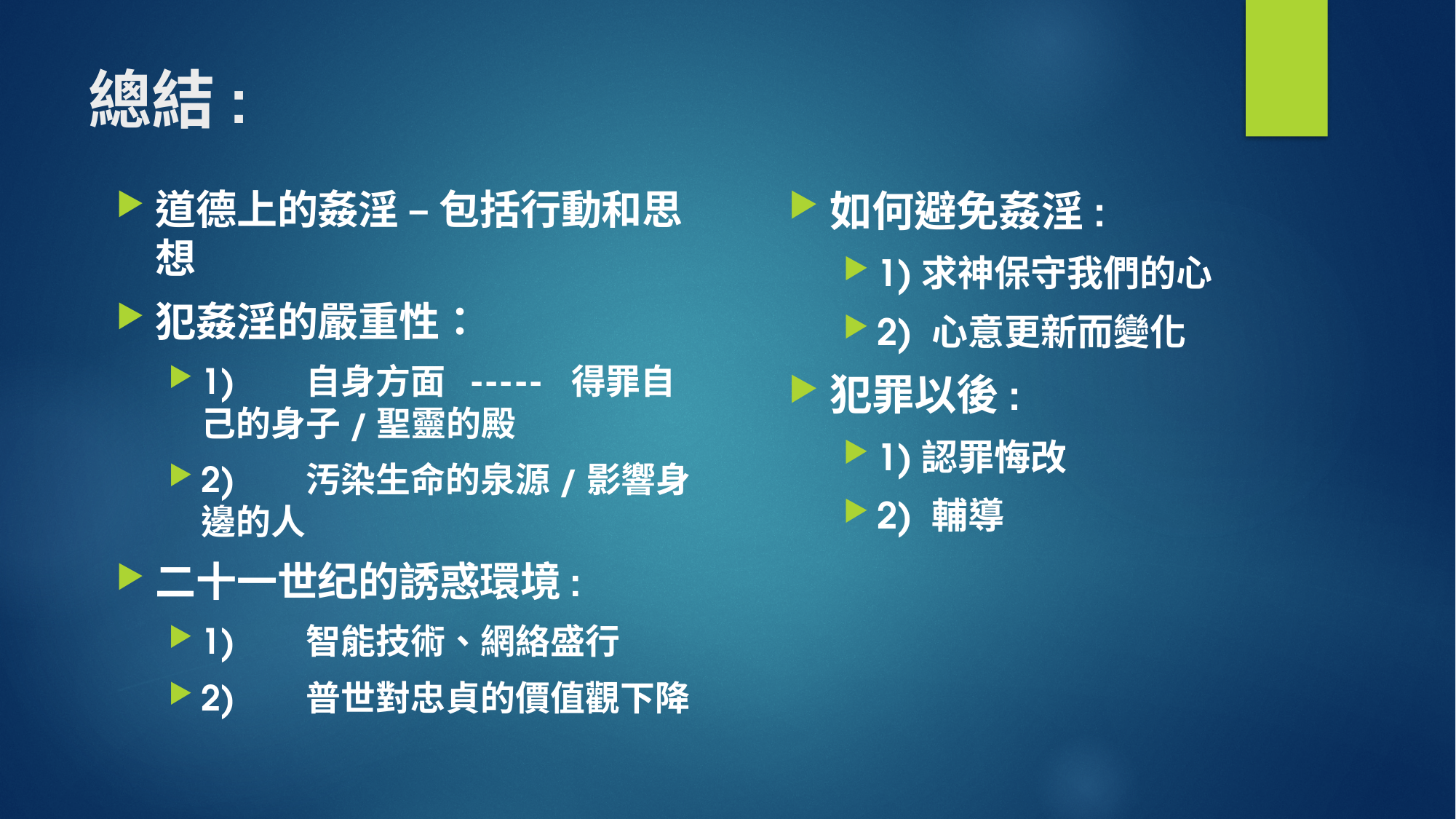

# 總結:
道德上的姦淫 – 包括行動和思想
犯姦淫的嚴重性：
1)	自身方面  -----  得罪自己的身子/聖靈的殿
2)	汚染生命的泉源/影響身邊的人
二十一世纪的誘惑環境:
1)	智能技術、網絡盛行
2)	普世對忠貞的價值觀下降
如何避免姦淫:
1)求神保守我們的心
2) 心意更新而變化
犯罪以後:
1)認罪悔改
2) 輔導